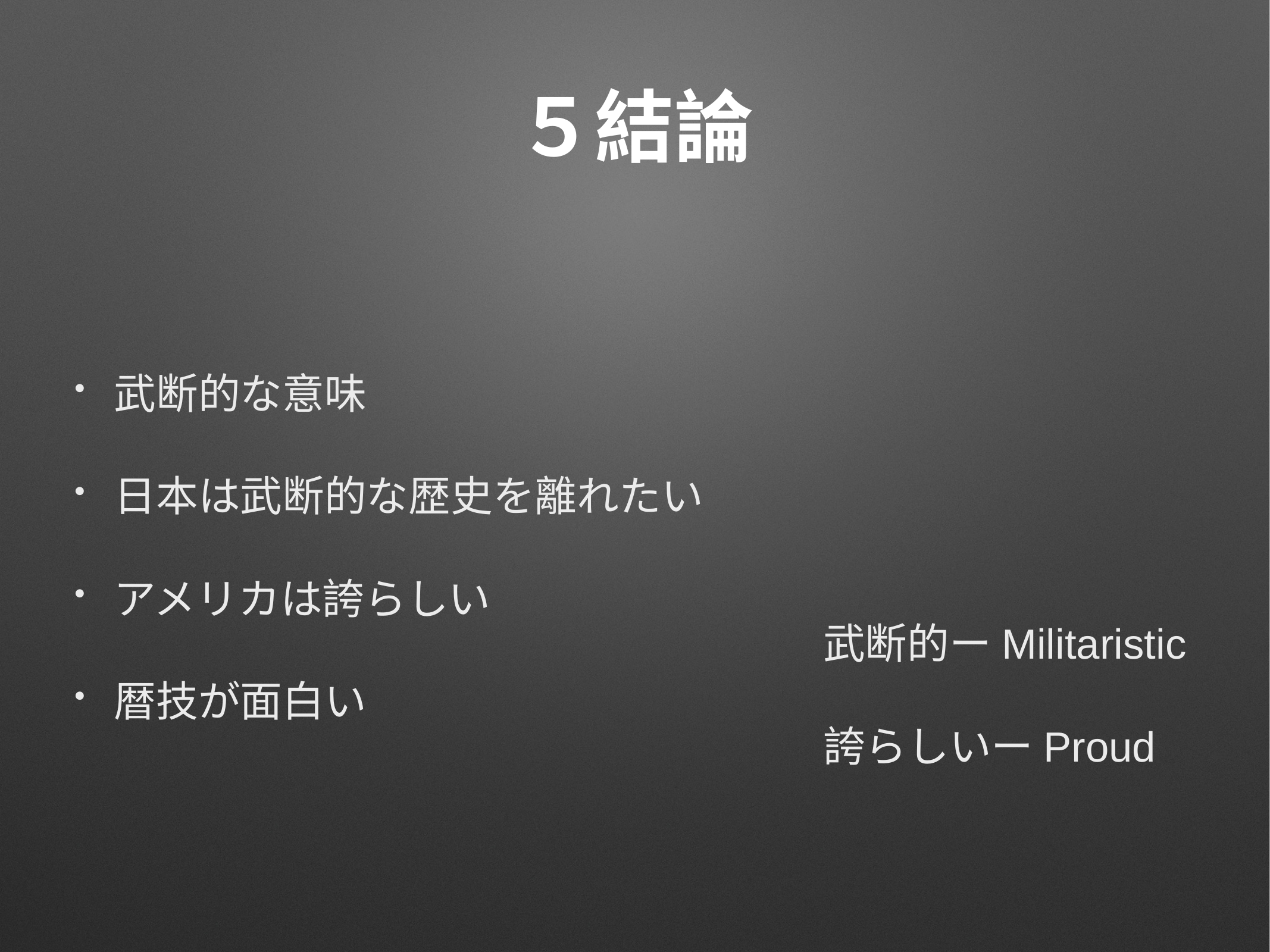

# ５結論
武断的な意味
日本は武断的な歴史を離れたい
アメリカは誇らしい
暦技が面白い
武断的ーMilitaristic
誇らしいーProud